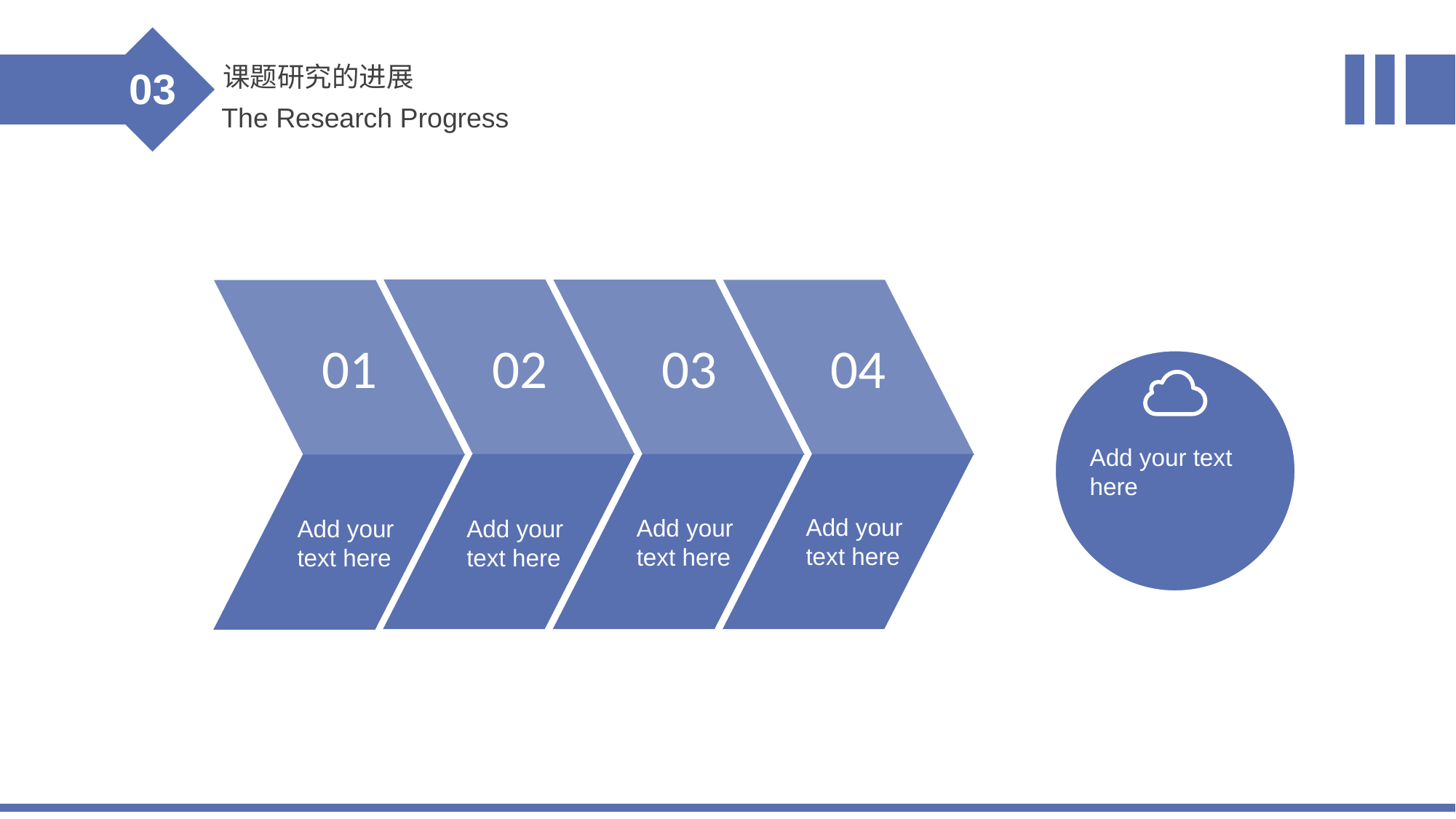

课题研究的进展

03
The Research Progress

01
02
03
04

Add your text here

Add your text here
Add your text here
Add your text here
Add your text here